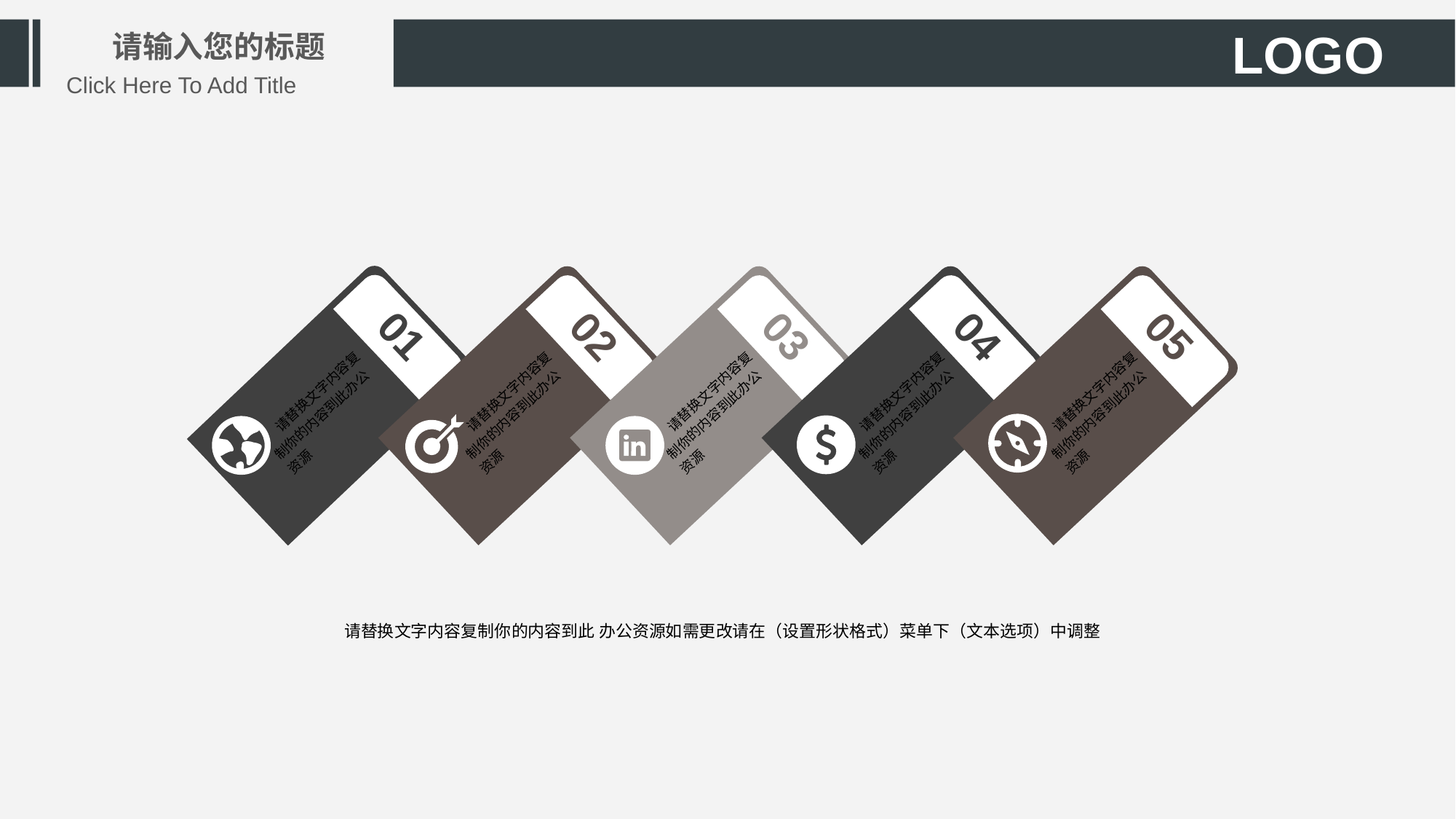

01

     请替换文字内容复制你的内容到此办公资源

02

     请替换文字内容复制你的内容到此办公资源

03

     请替换文字内容复制你的内容到此办公资源

04

     请替换文字内容复制你的内容到此办公资源

05

     请替换文字内容复制你的内容到此办公资源

请替换文字内容复制你的内容到此 办公资源如需更改请在（设置形状格式）菜单下（文本选项）中调整